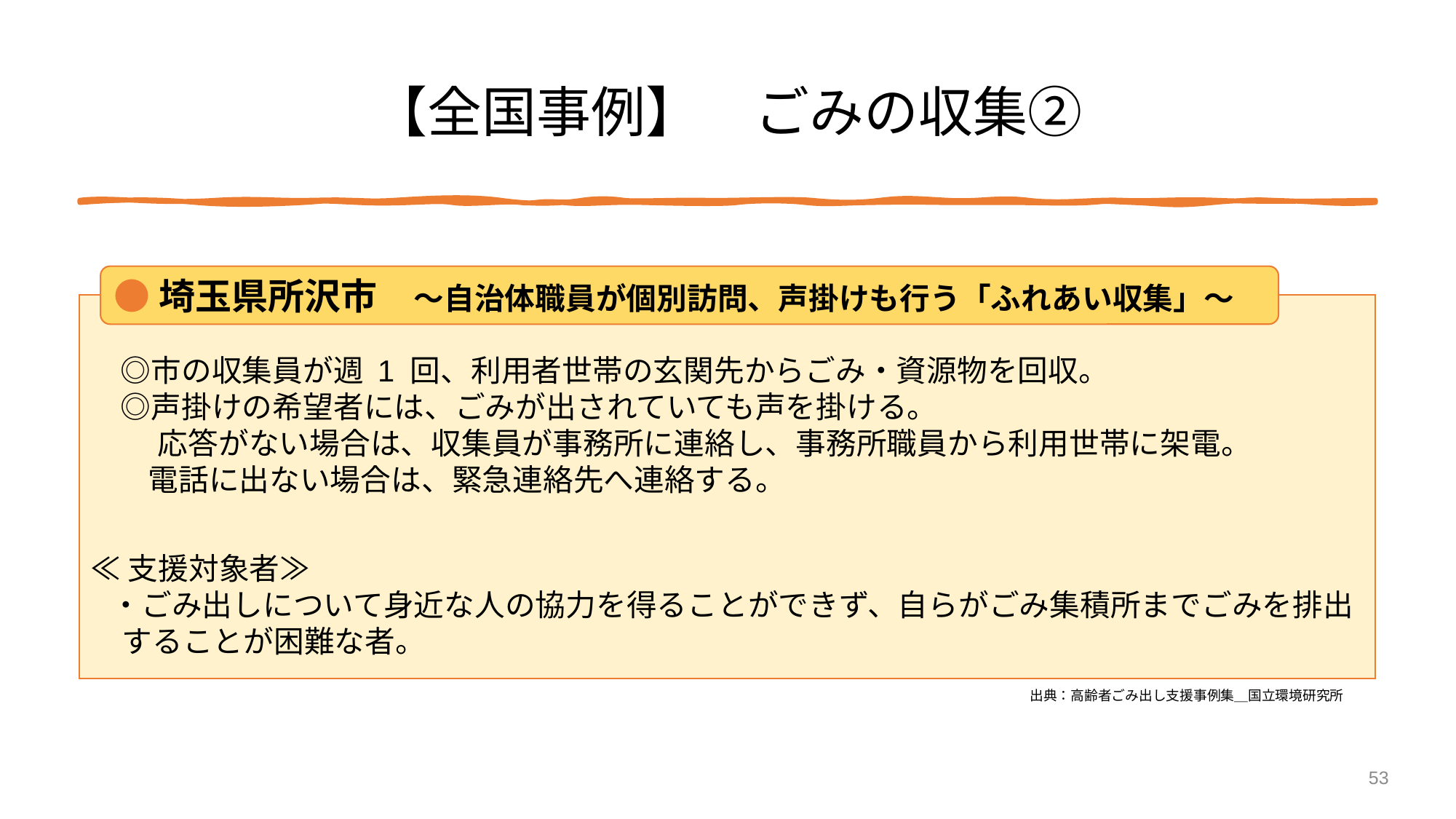

# 【全国事例】　ごみの収集②

●埼玉県所沢市　～自治体職員が個別訪問、声掛けも行う「ふれあい収集」～

　◎市の収集員が週 1 回、利用者世帯の玄関先からごみ・資源物を回収。
　◎声掛けの希望者には、ごみが出されていても声を掛ける。
　　 応答がない場合は、収集員が事務所に連絡し、事務所職員から利用世帯に架電。
   　電話に出ない場合は、緊急連絡先へ連絡する。

≪支援対象者≫
  ・ごみ出しについて身近な人の協力を得ることができず、自らがごみ集積所までごみを排出することが困難な者。
出典：高齢者ごみ出し支援事例集＿国立環境研究所
53